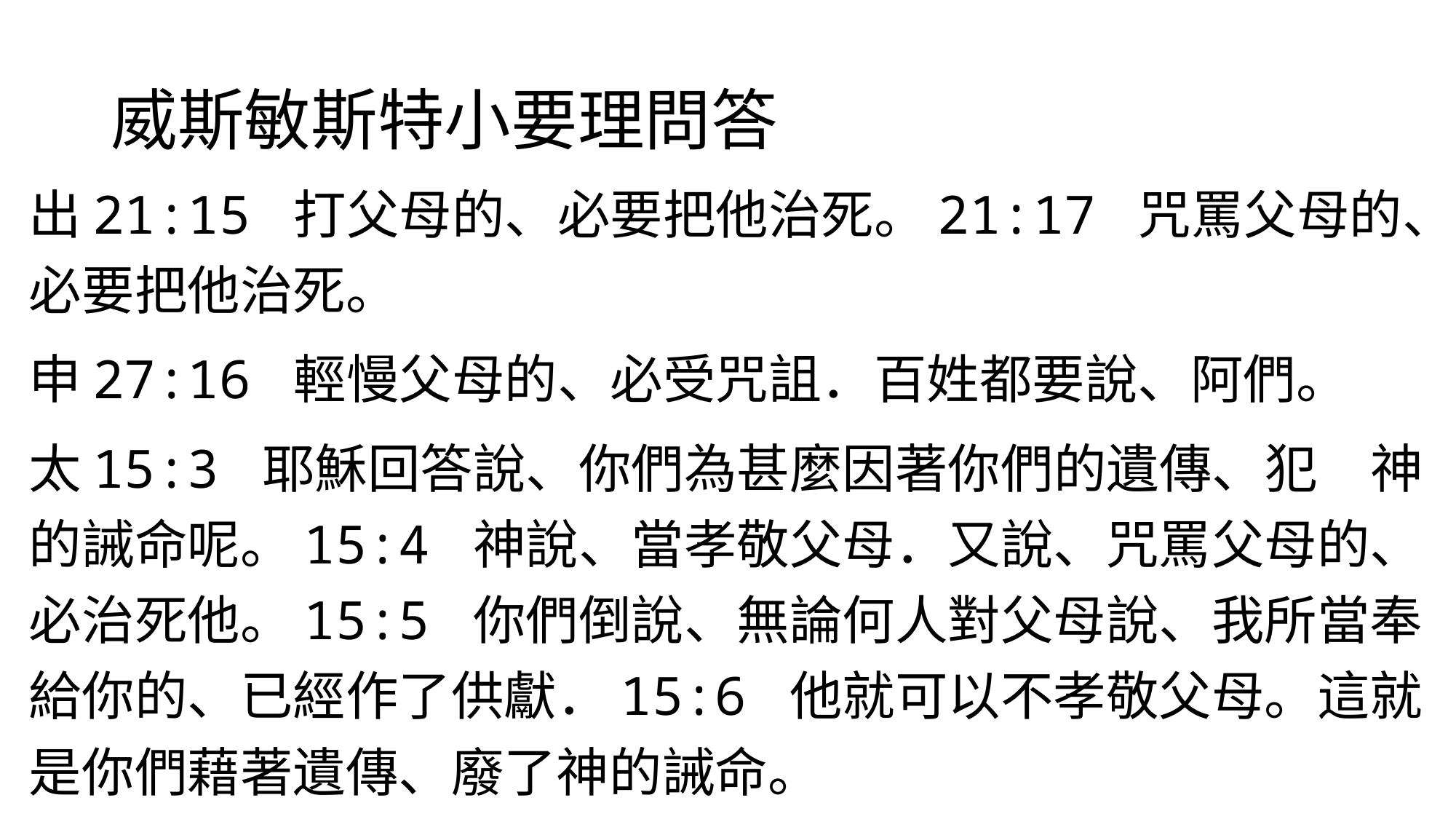

# 威斯敏斯特小要理問答
出21:15 打父母的、必要把他治死。21:17 咒罵父母的、必要把他治死。
申27:16 輕慢父母的、必受咒詛．百姓都要說、阿們。
太15:3 耶穌回答說、你們為甚麼因著你們的遺傳、犯　神的誡命呢。15:4 神說、當孝敬父母．又說、咒罵父母的、必治死他。15:5 你們倒說、無論何人對父母說、我所當奉給你的、已經作了供獻．15:6 他就可以不孝敬父母。這就是你們藉著遺傳、廢了神的誡命。